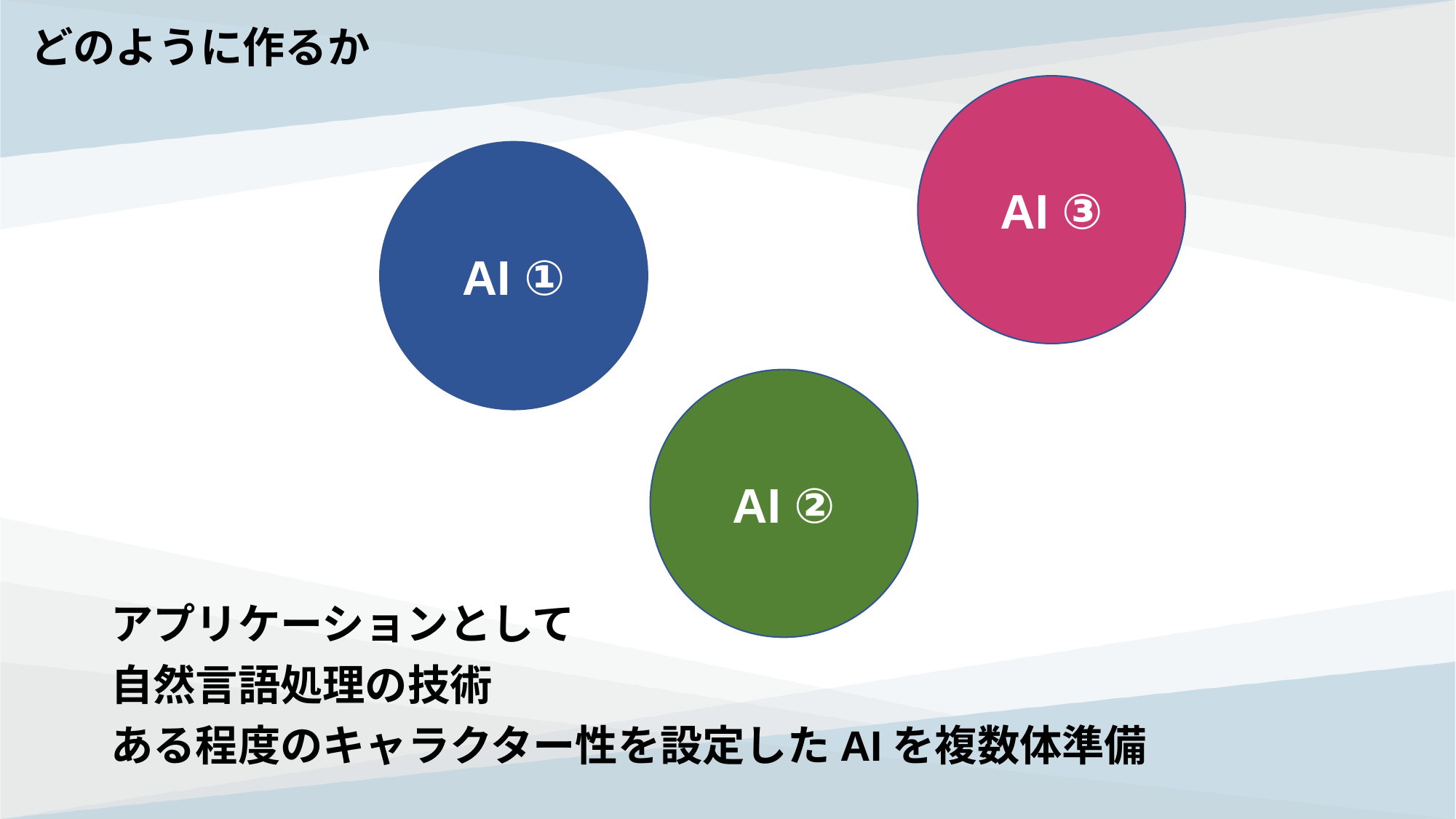

# どのように作るか
AI ③
AI ①
AI ②
アプリケーションとして
自然言語処理の技術
ある程度のキャラクター性を設定したAIを複数体準備